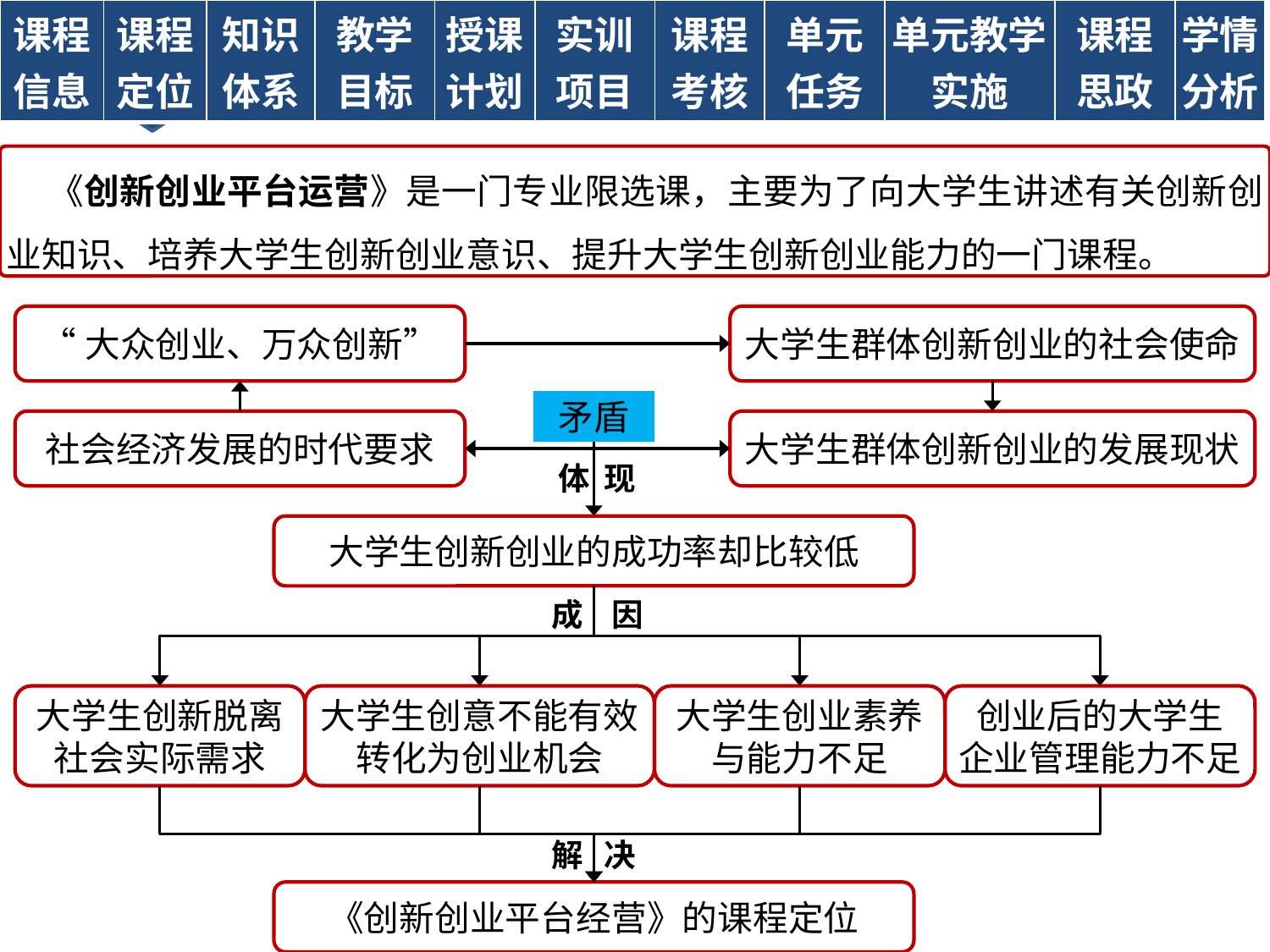

| 课程 信息 | 课程 定位 | 知识 体系 | 教学 目标 | 授课 计划 | 实训 项目 | 课程 考核 | 单元 任务 | 单元教学 实施 | 课程思政 | 学情分析 |
| --- | --- | --- | --- | --- | --- | --- | --- | --- | --- | --- |

    《创新创业平台运营》是一门专业限选课，主要为了向大学生讲述有关创新创业知识、培养大学生创新创业意识、提升大学生创新创业能力的一门课程。
“大众创业、万众创新”
大学生群体创新创业的社会使命
矛盾
社会经济发展的时代要求
大学生群体创新创业的发展现状
体  现
大学生创新创业的成功率却比较低
成    因
大学生创新脱离社会实际需求
创业后的大学生
企业管理能力不足
大学生创意不能有效转化为创业机会
大学生创业素养与能力不足
解   决
《创新创业平台经营》的课程定位